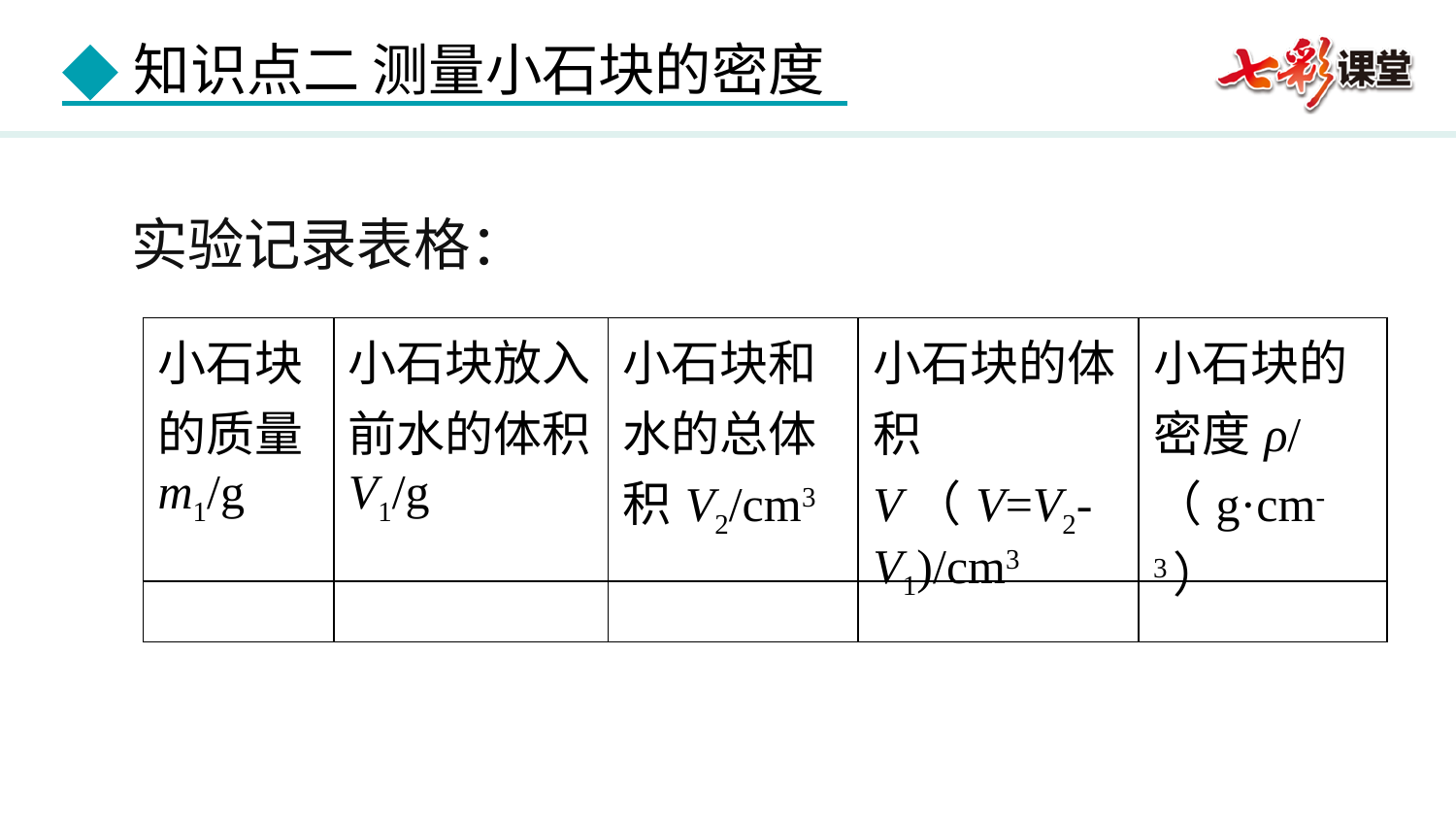

实验记录表格：
| 小石块的质量m1/g | 小石块放入前水的体积V1/g | 小石块和水的总体积V2/cm3 | 小石块的体积V（V=V2-V1)/cm3 | 小石块的密度ρ/（g·cm-3） |
| --- | --- | --- | --- | --- |
|  |  |  |  |  |